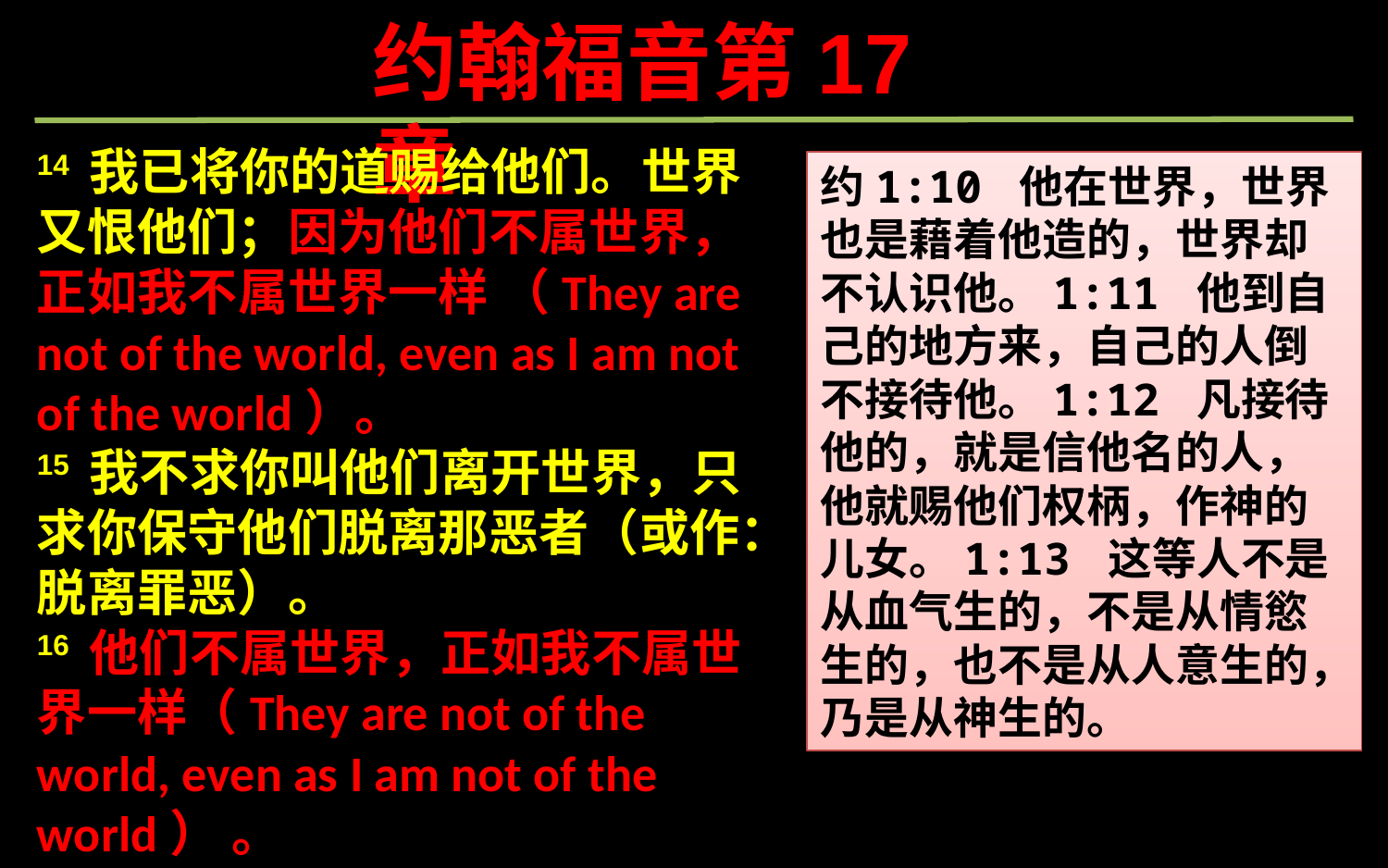

约翰福音第17章
14 我已将你的道赐给他们。世界又恨他们；因为他们不属世界，正如我不属世界一样 （They are not of the world, even as I am not of the world）。
15 我不求你叫他们离开世界，只求你保守他们脱离那恶者（或作：脱离罪恶）。
16 他们不属世界，正如我不属世界一样（They are not of the world, even as I am not of the world） 。
约1:10 他在世界，世界也是藉着他造的，世界却不认识他。1:11 他到自己的地方来，自己的人倒不接待他。1:12 凡接待他的，就是信他名的人，他就赐他们权柄，作神的儿女。1:13 这等人不是从血气生的，不是从情慾生的，也不是从人意生的，乃是从神生的。